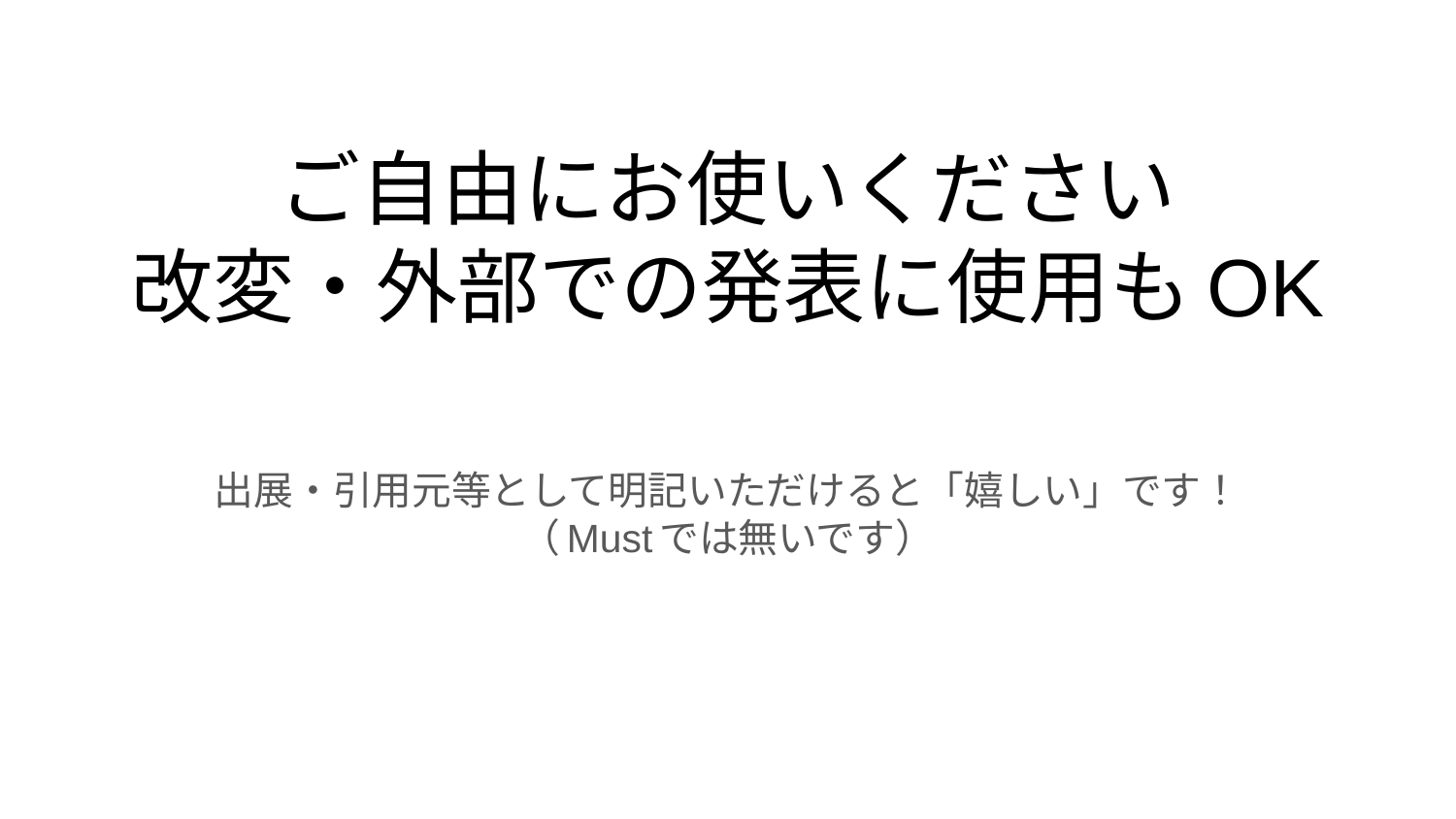

ご自由にお使いください
改変・外部での発表に使用もOK
出展・引用元等として明記いただけると「嬉しい」です！
（Mustでは無いです）